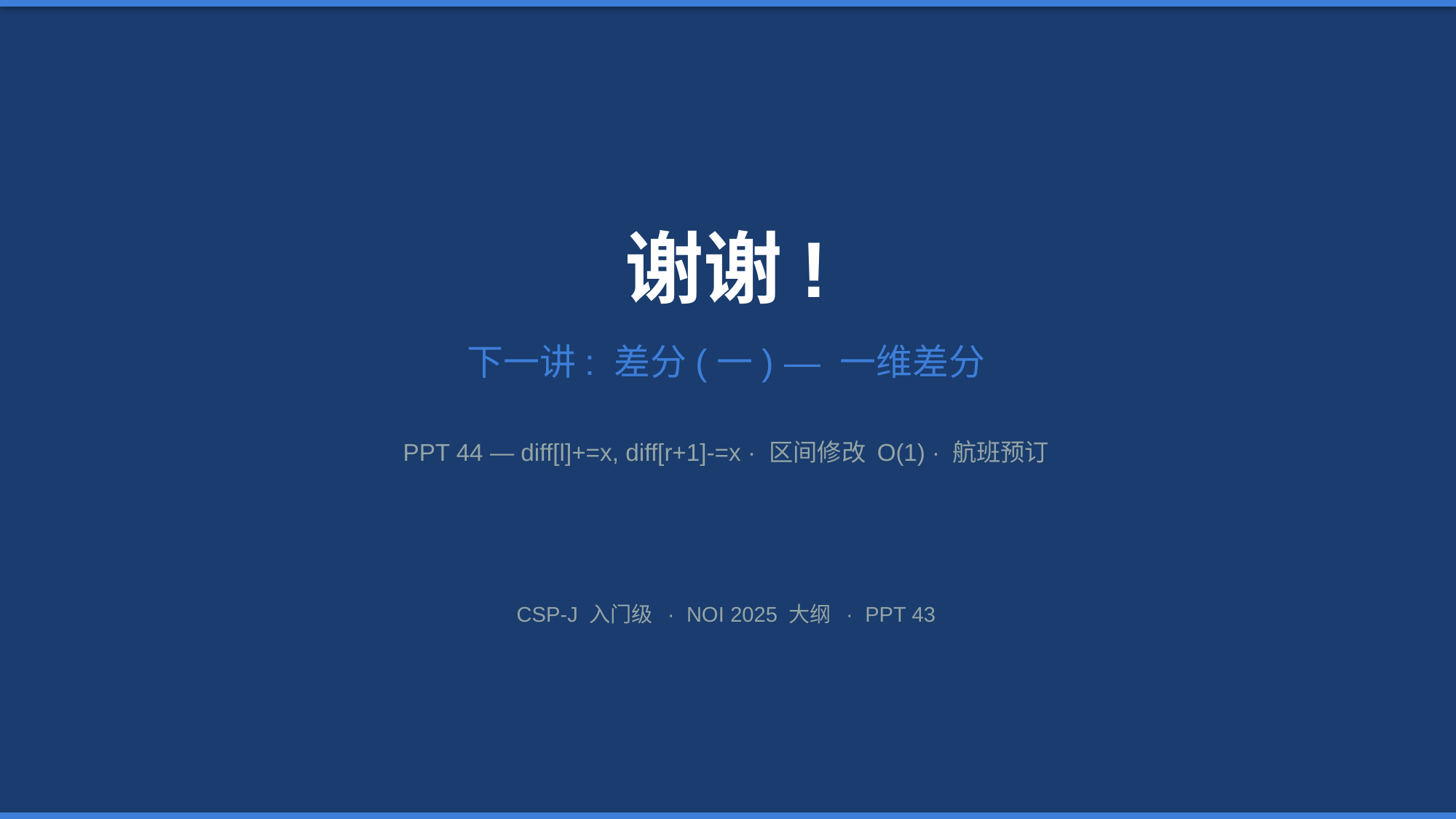

谢谢!
下一讲: 差分(一) — 一维差分
PPT 44 — diff[l]+=x, diff[r+1]-=x · 区间修改 O(1) · 航班预订
CSP-J 入门级  ·  NOI 2025 大纲  ·  PPT 43